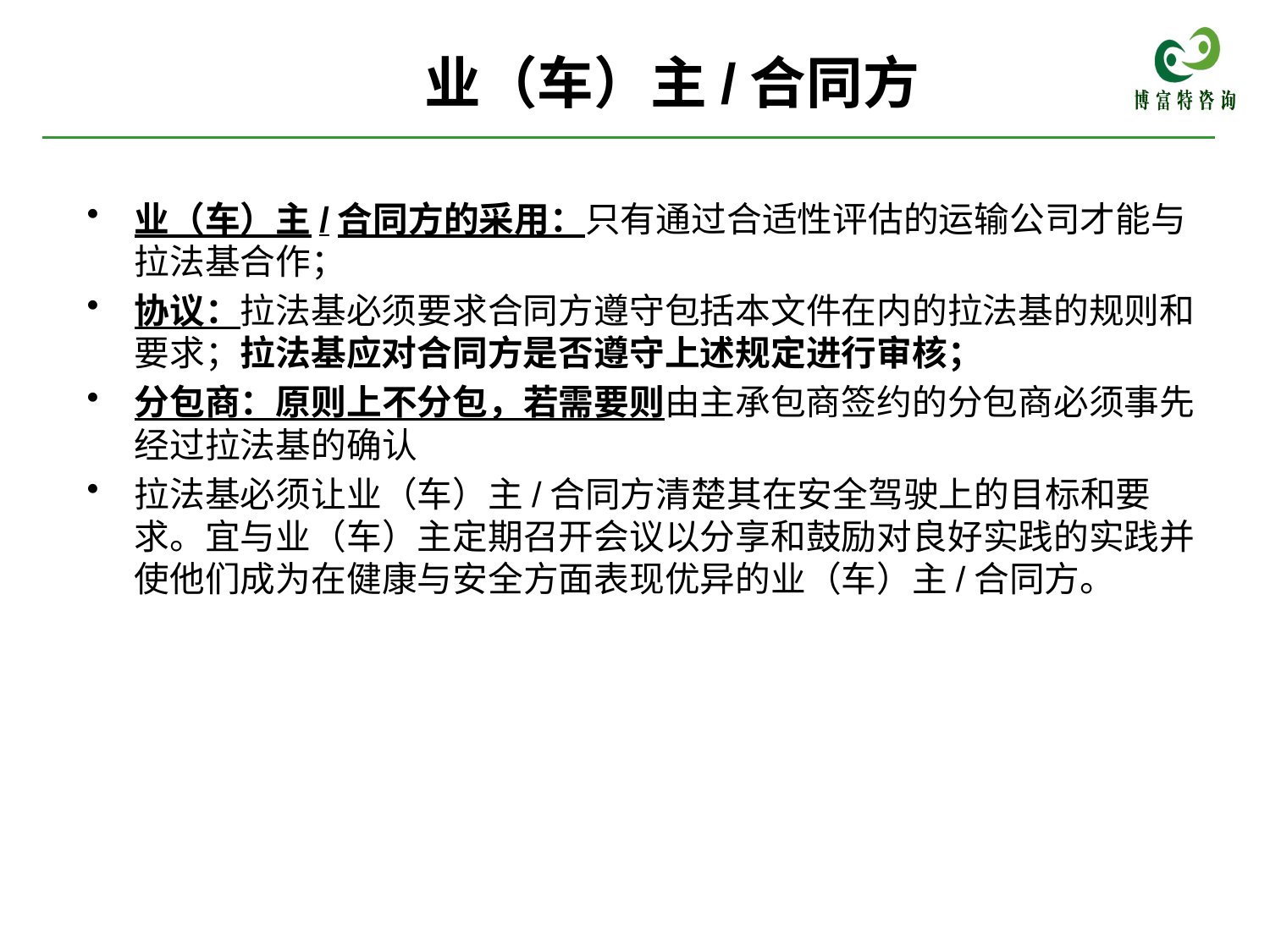

# 业（车）主/合同方
业（车）主/合同方的采用：只有通过合适性评估的运输公司才能与拉法基合作；
协议：拉法基必须要求合同方遵守包括本文件在内的拉法基的规则和要求；拉法基应对合同方是否遵守上述规定进行审核；
分包商：原则上不分包，若需要则由主承包商签约的分包商必须事先经过拉法基的确认
拉法基必须让业（车）主/合同方清楚其在安全驾驶上的目标和要求。宜与业（车）主定期召开会议以分享和鼓励对良好实践的实践并使他们成为在健康与安全方面表现优异的业（车）主/合同方。

5